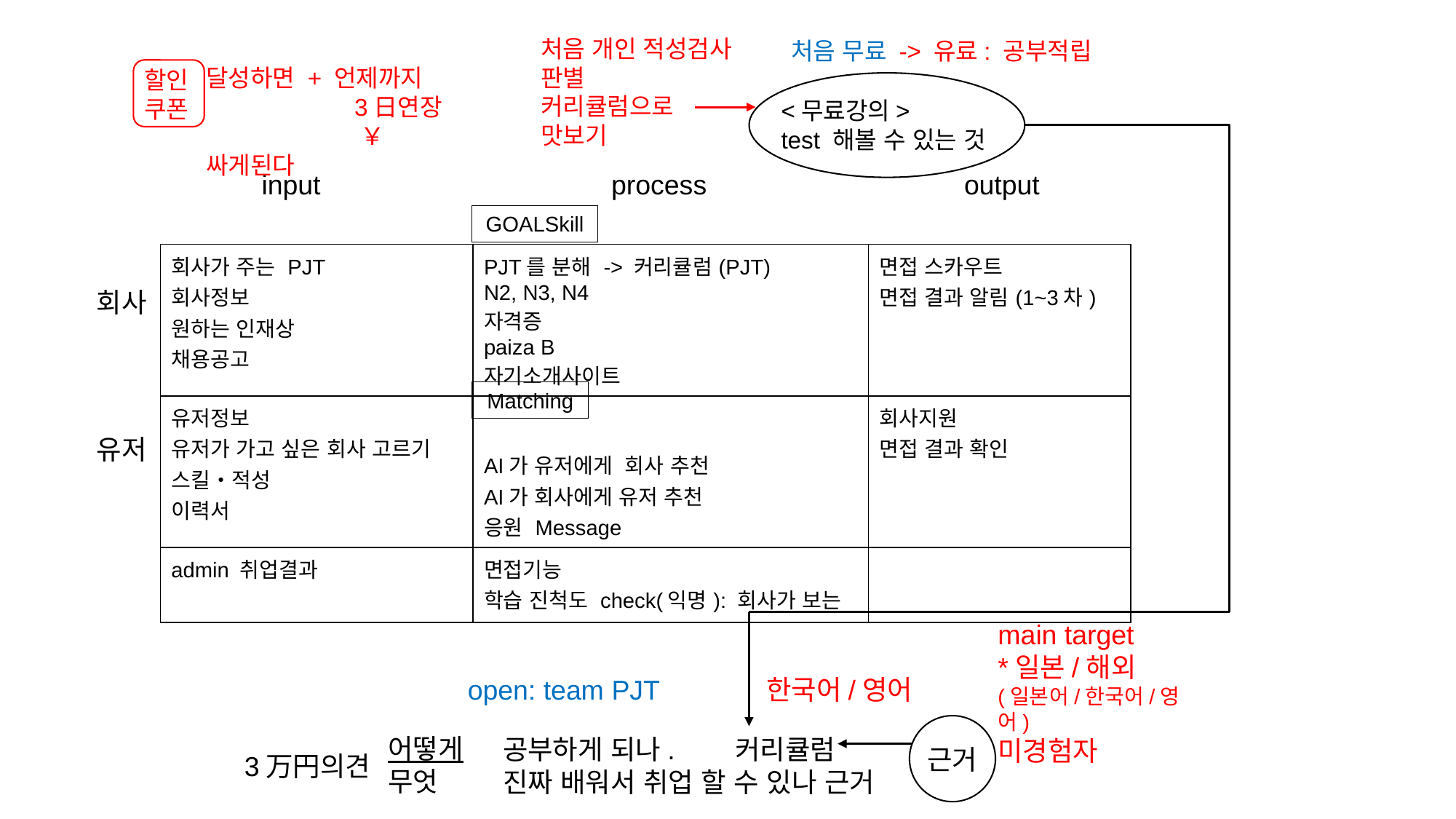

처음 개인 적성검사
판별
커리큘럼으로
맛보기
처음 무료 -> 유료: 공부적립
달성하면 + 언제까지
                      3日연장
                      ￥싸게된다
할인
쿠폰

<무료강의>
test 해볼 수 있는 것
input
process
output
GOALSkill
| 회사가 주는 PJT 회사정보 원하는 인재상 채용공고 | PJT를 분해 -> 커리큘럼(PJT) N2, N3, N4 자격증 paiza B 자기소개사이트 | 면접 스카우트 면접 결과 알림(1~3차) |
| --- | --- | --- |
| 유저정보 유저가 가고 싶은 회사 고르기 스킬・적성 이력서 | AI가 유저에게 회사 추천 AI가 회사에게 유저 추천 응원 Message | 회사지원 면접 결과 확인 |
| admin 취업결과 | 면접기능 학습 진척도 check(익명): 회사가 보는 |  |
회사
Matching
유저
main target
*일본/해외
(일본어/한국어/영어)
미경험자
open: team PJT
한국어/영어
근거
어떻게
무엇
공부하게 되나.       커리큘럼
진짜 배워서 취업 할 수 있나 근거
3万円의견